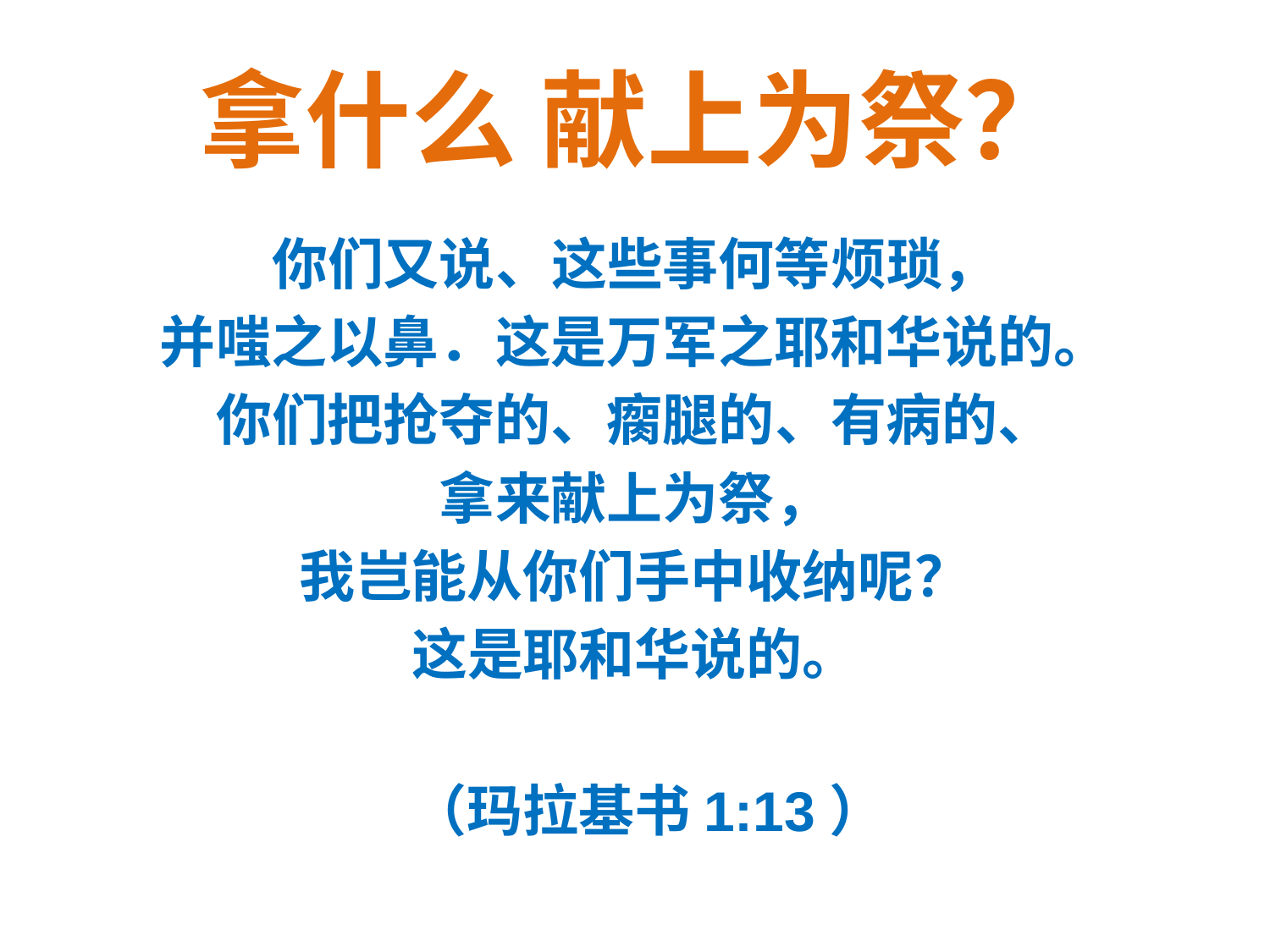

# 拿什么 献上为祭？
你们又说、这些事何等烦琐，
并嗤之以鼻．这是万军之耶和华说的。
你们把抢夺的、瘸腿的、有病的、
拿来献上为祭，
我岂能从你们手中收纳呢？
这是耶和华说的。

 （玛拉基书1:13）